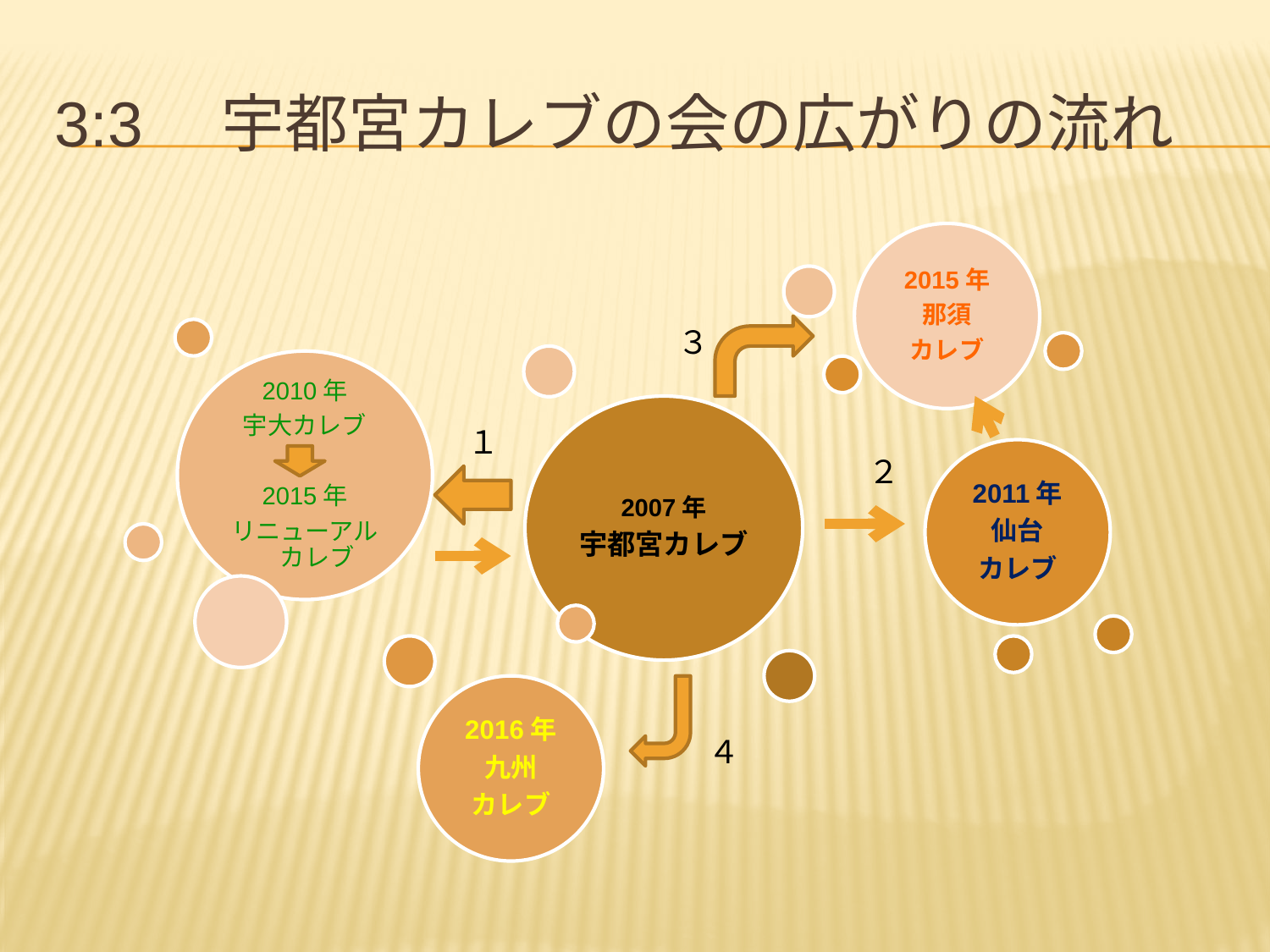

# 3:3　宇都宮カレブの会の広がりの流れ
2007年
宇都宮カレブ
2010年
宇大カレブ

2015年
リニューアル　カレブ
2015年
那須
カレブ
2016年
九州
カレブ
2011年
仙台
カレブ
３

１

２

４